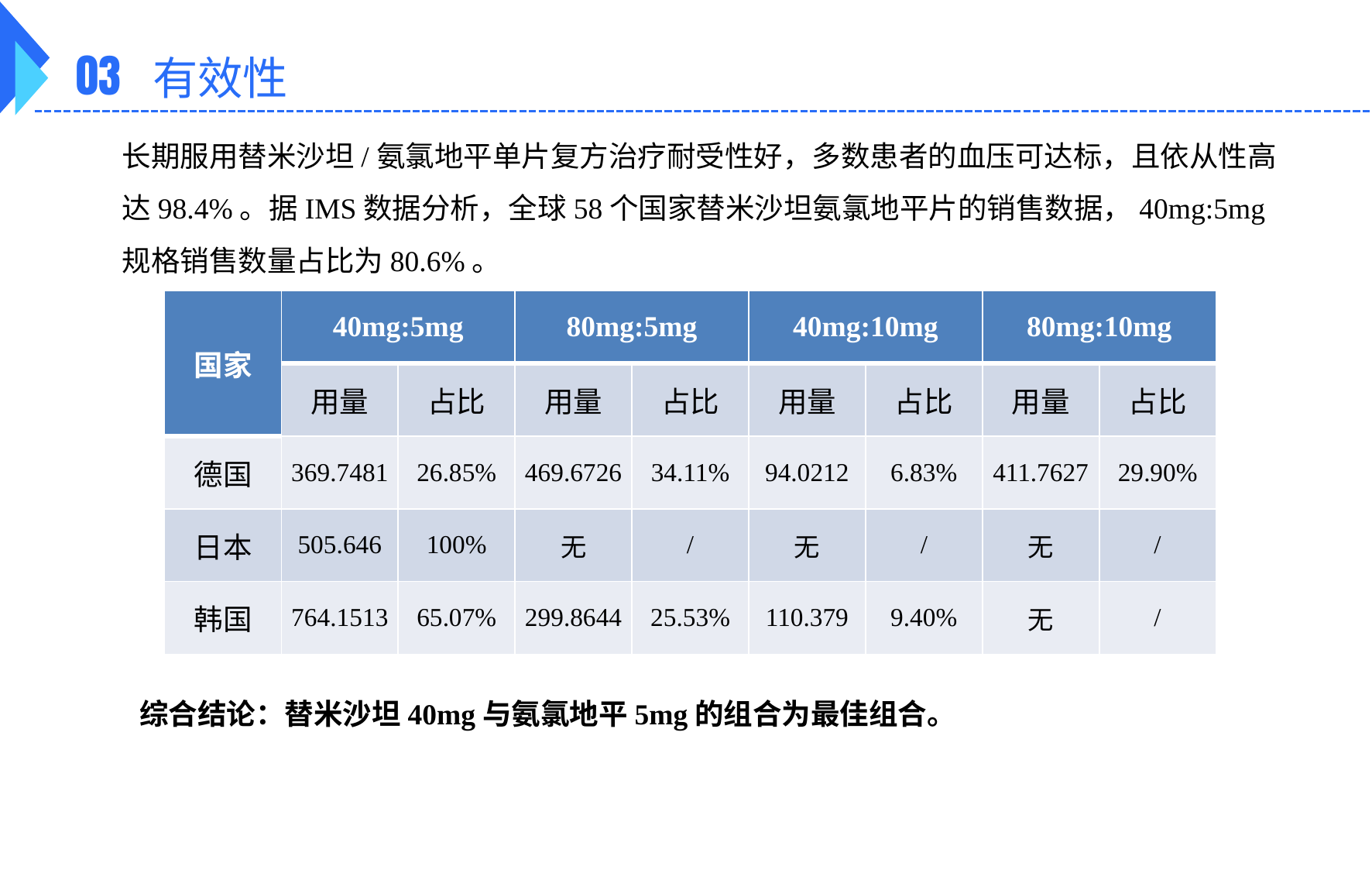

03  有效性

长期服用替米沙坦/氨氯地平单片复方治疗耐受性好，多数患者的血压可达标，且依从性高达98.4%。据IMS数据分析，全球58个国家替米沙坦氨氯地平片的销售数据，40mg:5mg规格销售数量占比为80.6%。
2021年相关国家销售数据（万片）
| 国家 | 40mg:5mg |  | 80mg:5mg |  | 40mg:10mg |  | 80mg:10mg |  |
| --- | --- | --- | --- | --- | --- | --- | --- | --- |
|  | 用量 | 占比 | 用量 | 占比 | 用量 | 占比 | 用量 | 占比 |
| 德国 | 369.7481 | 26.85% | 469.6726 | 34.11% | 94.0212 | 6.83% | 411.7627 | 29.90% |
| 日本 | 505.646 | 100% | 无 | / | 无 | / | 无 | / |
| 韩国 | 764.1513 | 65.07% | 299.8644 | 25.53% | 110.379 | 9.40% | 无 | / |
综合结论：替米沙坦40mg与氨氯地平5mg的组合为最佳组合。